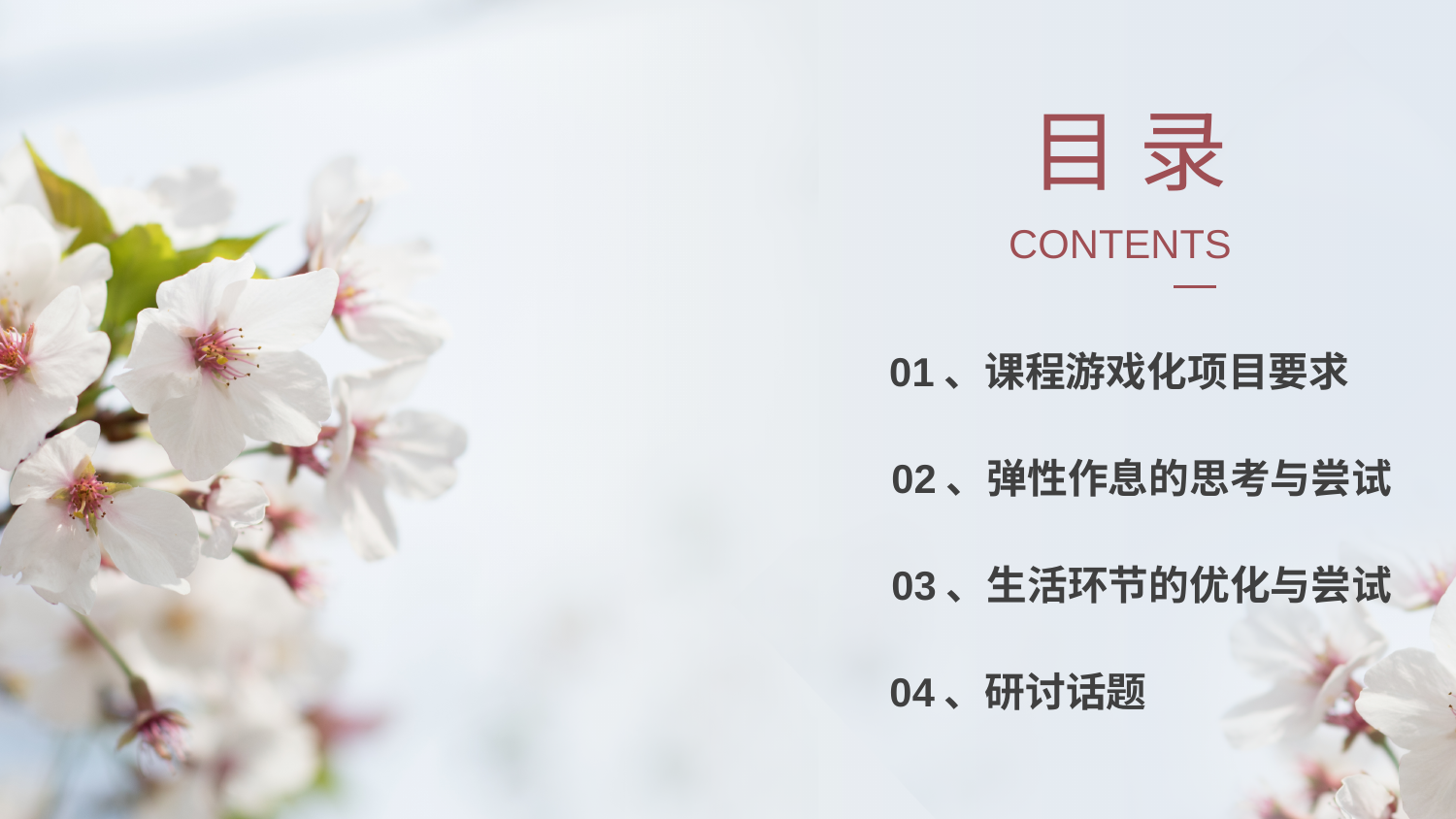

目 录
CONTENTS
01、课程游戏化项目要求
02、弹性作息的思考与尝试
03、生活环节的优化与尝试
04、研讨话题